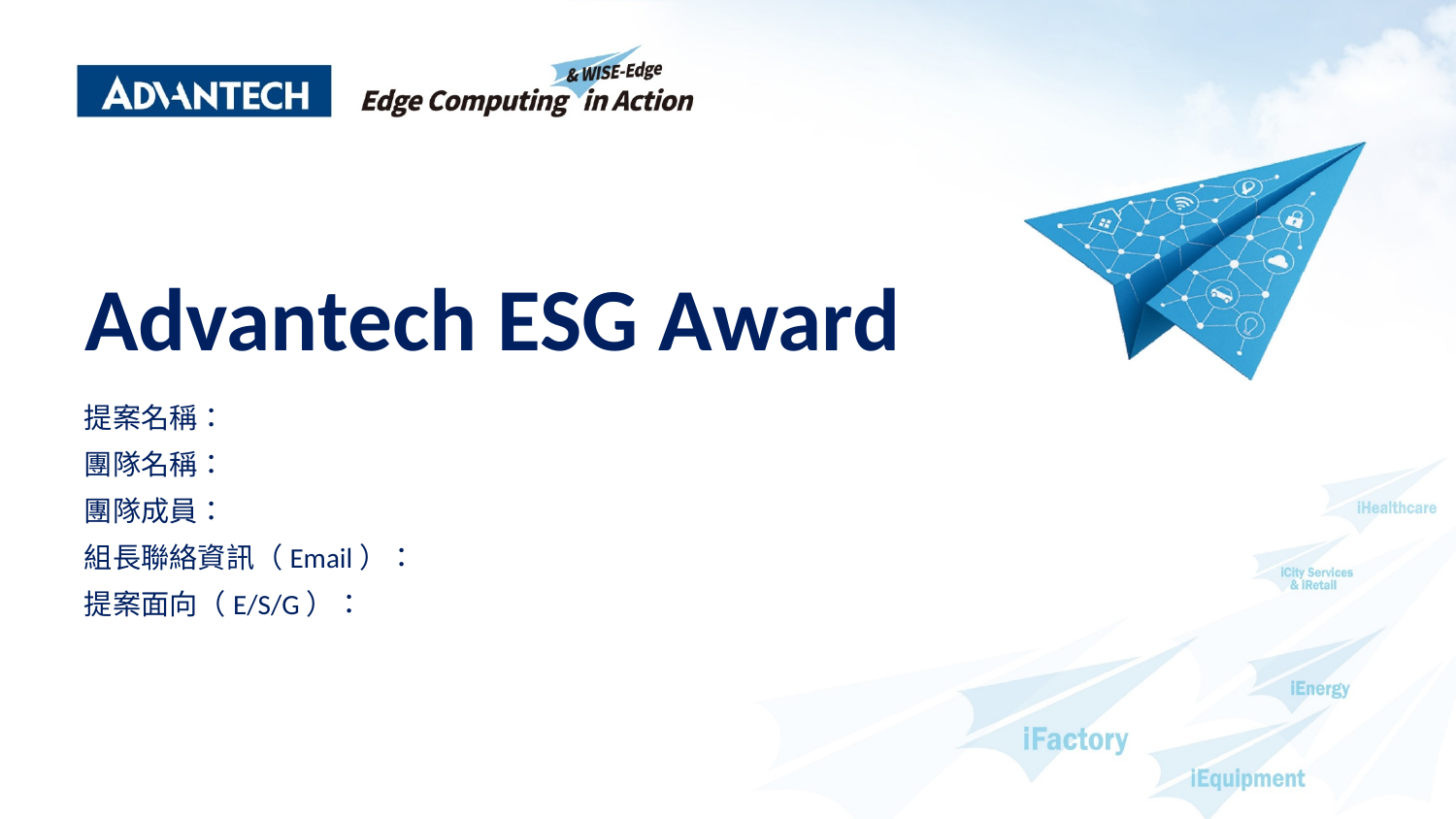

Advantech ESG Award

提案名稱：
團隊名稱：
團隊成員：
組長聯絡資訊（Email）：
提案面向（E/S/G）：